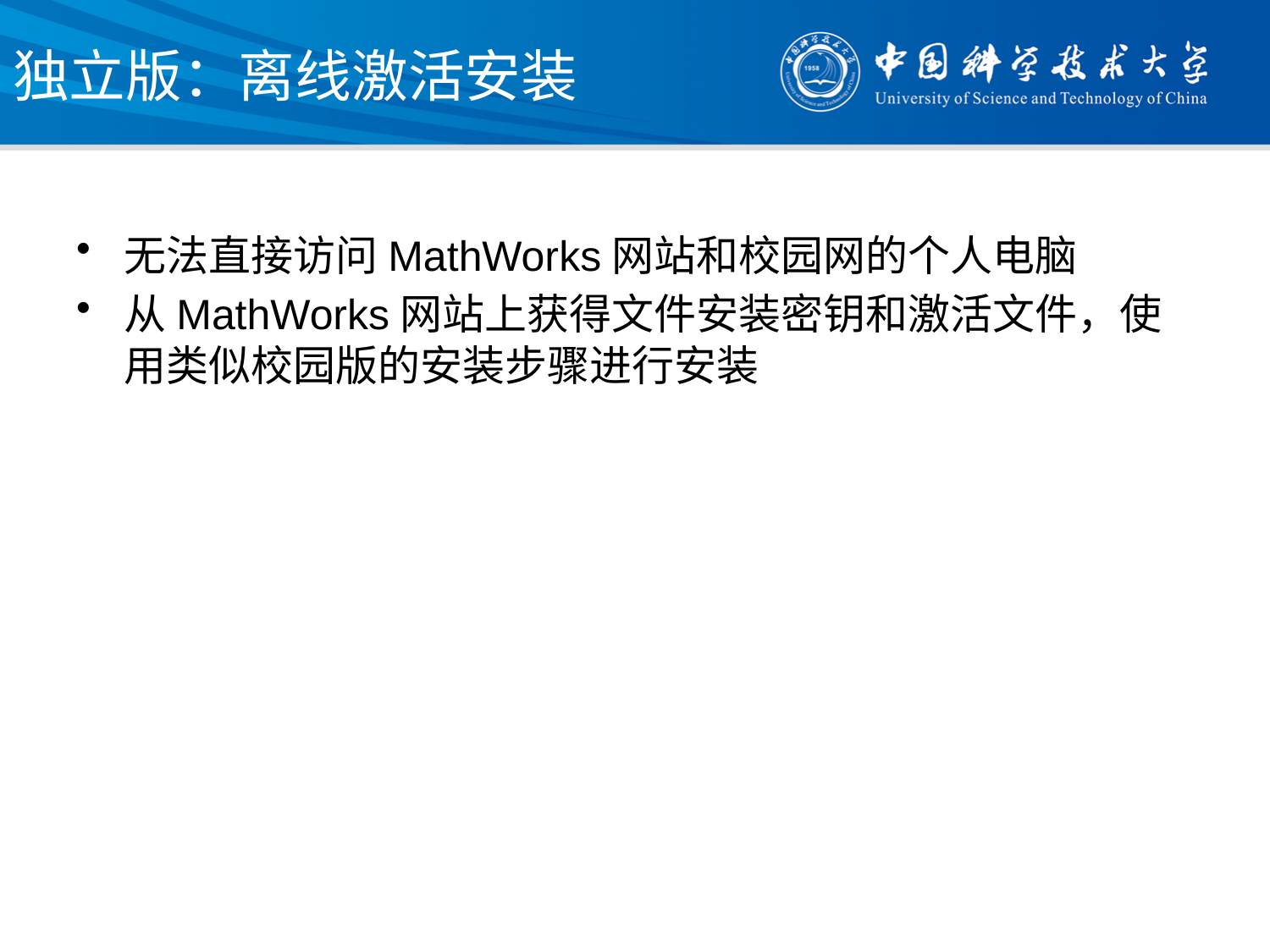

# 独立版：离线激活安装
无法直接访问MathWorks网站和校园网的个人电脑
从MathWorks网站上获得文件安装密钥和激活文件，使用类似校园版的安装步骤进行安装